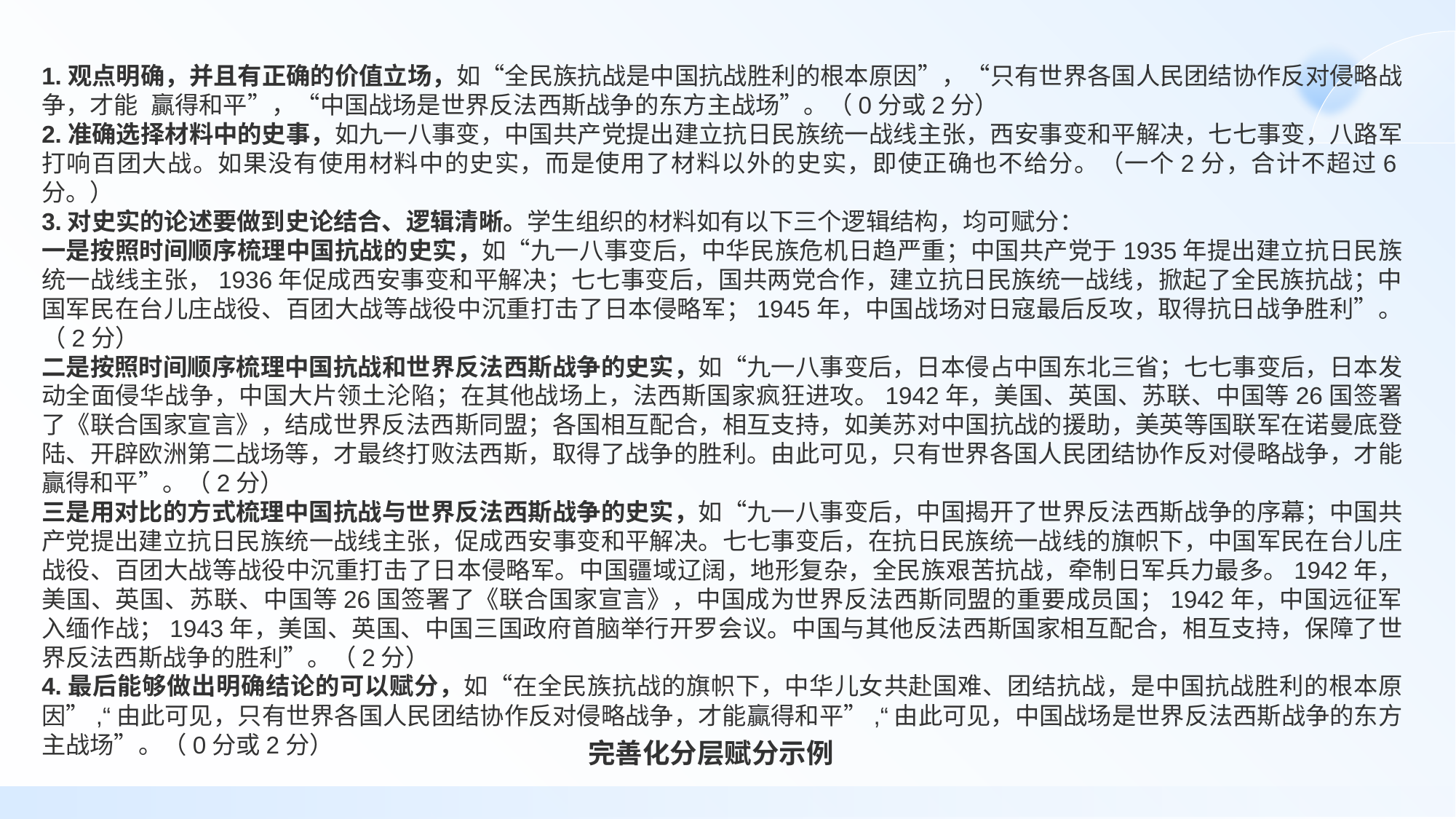

1.观点明确，并且有正确的价值立场，如“全民族抗战是中国抗战胜利的根本原因”，“只有世界各国人民团结协作反对侵略战争，才能	贏得和平”，“中国战场是世界反法西斯战争的东方主战场”。（0分或2分）
2.准确选择材料中的史事，如九一八事变，中国共产党提出建立抗日民族统一战线主张，西安事变和平解决，七七事变，八路军打响百团大战。如果没有使用材料中的史实，而是使用了材料以外的史实，即使正确也不给分。（一个2分，合计不超过6分。）
3.对史实的论述要做到史论结合、逻辑清晰。学生组织的材料如有以下三个逻辑结构，均可赋分：
一是按照时间顺序梳理中国抗战的史实，如“九一八事变后，中华民族危机日趋严重；中国共产党于1935年提出建立抗日民族统一战线主张，1936年促成西安事变和平解决；七七事变后，国共两党合作，建立抗日民族统一战线，掀起了全民族抗战；中国军民在台儿庄战役、百团大战等战役中沉重打击了日本侵略军；1945年，中国战场对日寇最后反攻，取得抗日战争胜利”。（2分）
二是按照时间顺序梳理中国抗战和世界反法西斯战争的史实，如“九一八事变后，日本侵占中国东北三省；七七事变后，日本发动全面侵华战争，中国大片领土沦陷；在其他战场上，法西斯国家疯狂进攻。1942年，美国、英国、苏联、中国等26国签署了《联合国家宣言》，结成世界反法西斯同盟；各国相互配合，相互支持，如美苏对中国抗战的援助，美英等国联军在诺曼底登陆、开辟欧洲第二战场等，才最终打败法西斯，取得了战争的胜利。由此可见，只有世界各国人民团结协作反对侵略战争，才能贏得和平”。（2分）
三是用对比的方式梳理中国抗战与世界反法西斯战争的史实，如“九一八事变后，中国揭开了世界反法西斯战争的序幕；中国共产党提出建立抗日民族统一战线主张，促成西安事变和平解决。七七事变后，在抗日民族统一战线的旗帜下，中国军民在台儿庄战役、百团大战等战役中沉重打击了日本侵略军。中国疆域辽阔，地形复杂，全民族艰苦抗战，牵制日军兵力最多。1942年，美国、英国、苏联、中国等26国签署了《联合国家宣言》，中国成为世界反法西斯同盟的重要成员国；1942年，中国远征军入缅作战；1943年，美国、英国、中国三国政府首脑举行开罗会议。中国与其他反法西斯国家相互配合，相互支持，保障了世界反法西斯战争的胜利”。（2分）
4.最后能够做出明确结论的可以赋分，如“在全民族抗战的旗帜下，中华儿女共赴国难、团结抗战，是中国抗战胜利的根本原因”,“由此可见，只有世界各国人民团结协作反对侵略战争，才能贏得和平”,“由此可见，中国战场是世界反法西斯战争的东方主战场”。（0分或2分）
完善化分层赋分示例